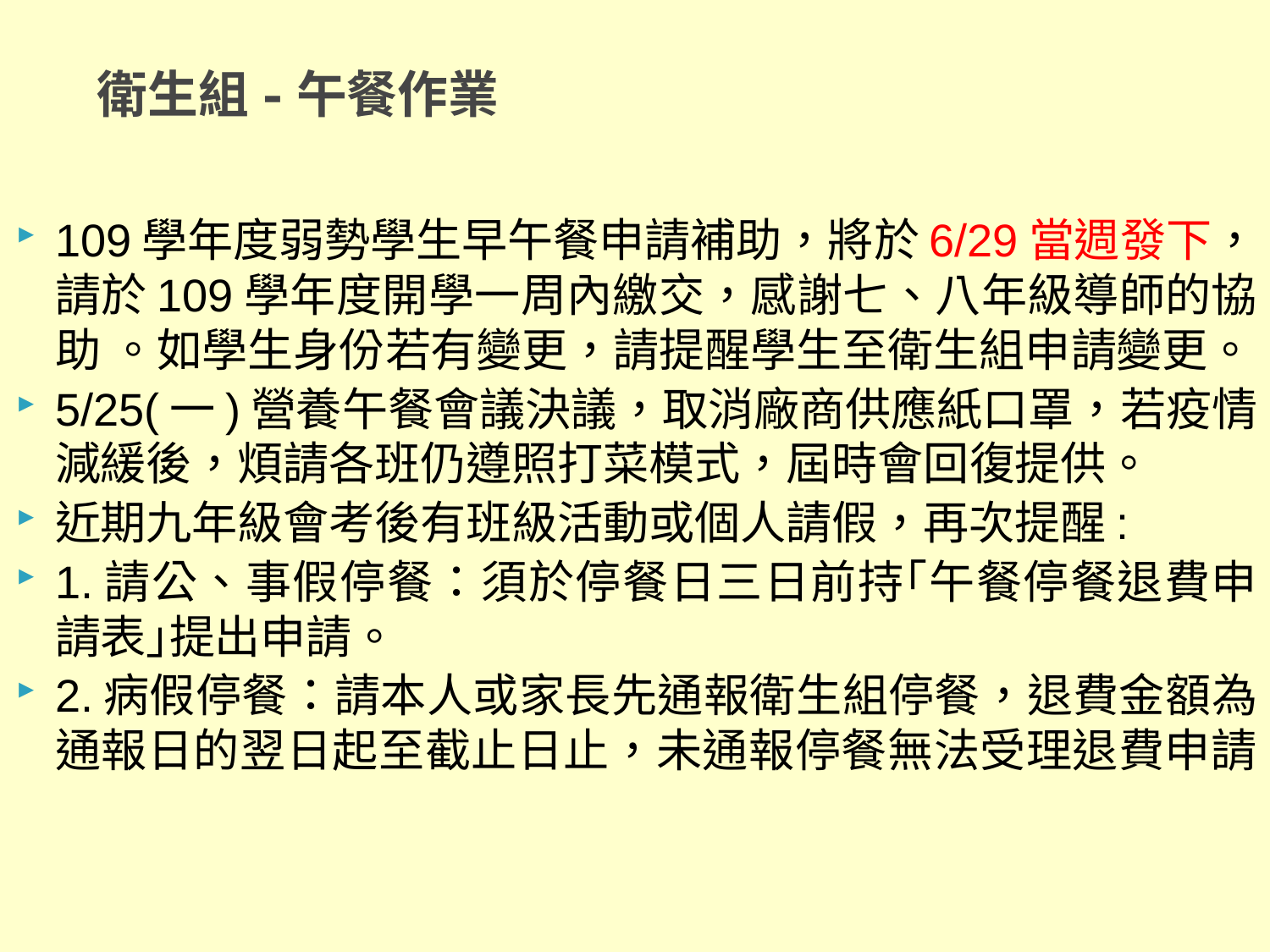

# 衛生組-午餐作業

109學年度弱勢學生早午餐申請補助，將於6/29當週發下，請於109學年度開學一周內繳交，感謝七、八年級導師的協助 。如學生身份若有變更，請提醒學生至衛生組申請變更。
5/25(一)營養午餐會議決議，取消廠商供應紙口罩，若疫情減緩後，煩請各班仍遵照打菜模式，屆時會回復提供。
近期九年級會考後有班級活動或個人請假，再次提醒:
1.請公、事假停餐：須於停餐日三日前持｢午餐停餐退費申請表｣提出申請。
2.病假停餐：請本人或家長先通報衛生組停餐，退費金額為通報日的翌日起至截止日止，未通報停餐無法受理退費申請。